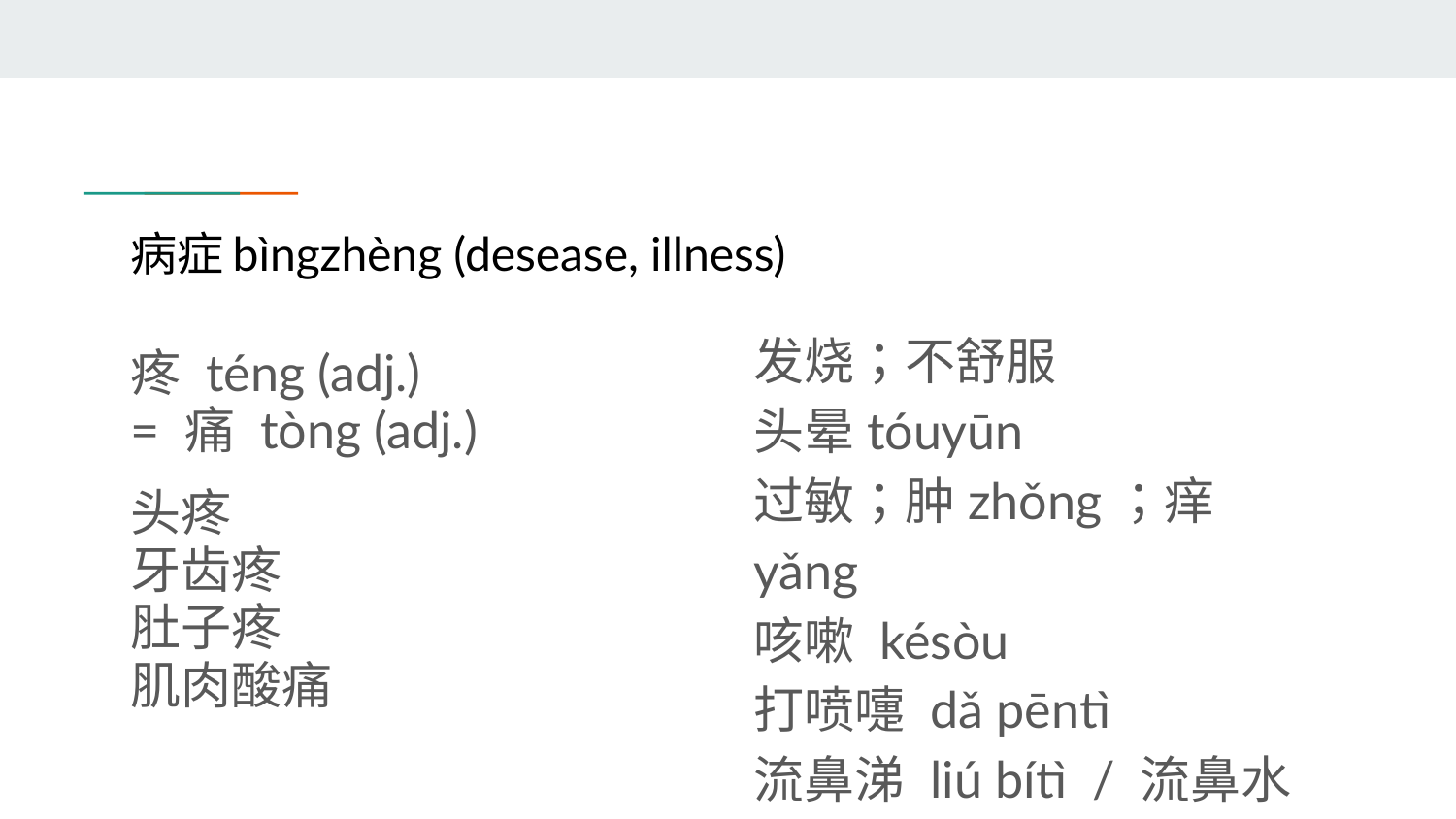

# 病症bìngzhèng (desease, illness)
发烧；不舒服
头晕tóuyūn
过敏；肿zhǒng；痒yǎng
咳嗽 késòu
打喷嚏 dǎ pēntì
流鼻涕 liú bítì  / 流鼻水
拉肚子lādùzi
疼 téng (adj.)
= 痛 tòng (adj.)
头疼
牙齿疼
肚子疼
肌肉酸痛